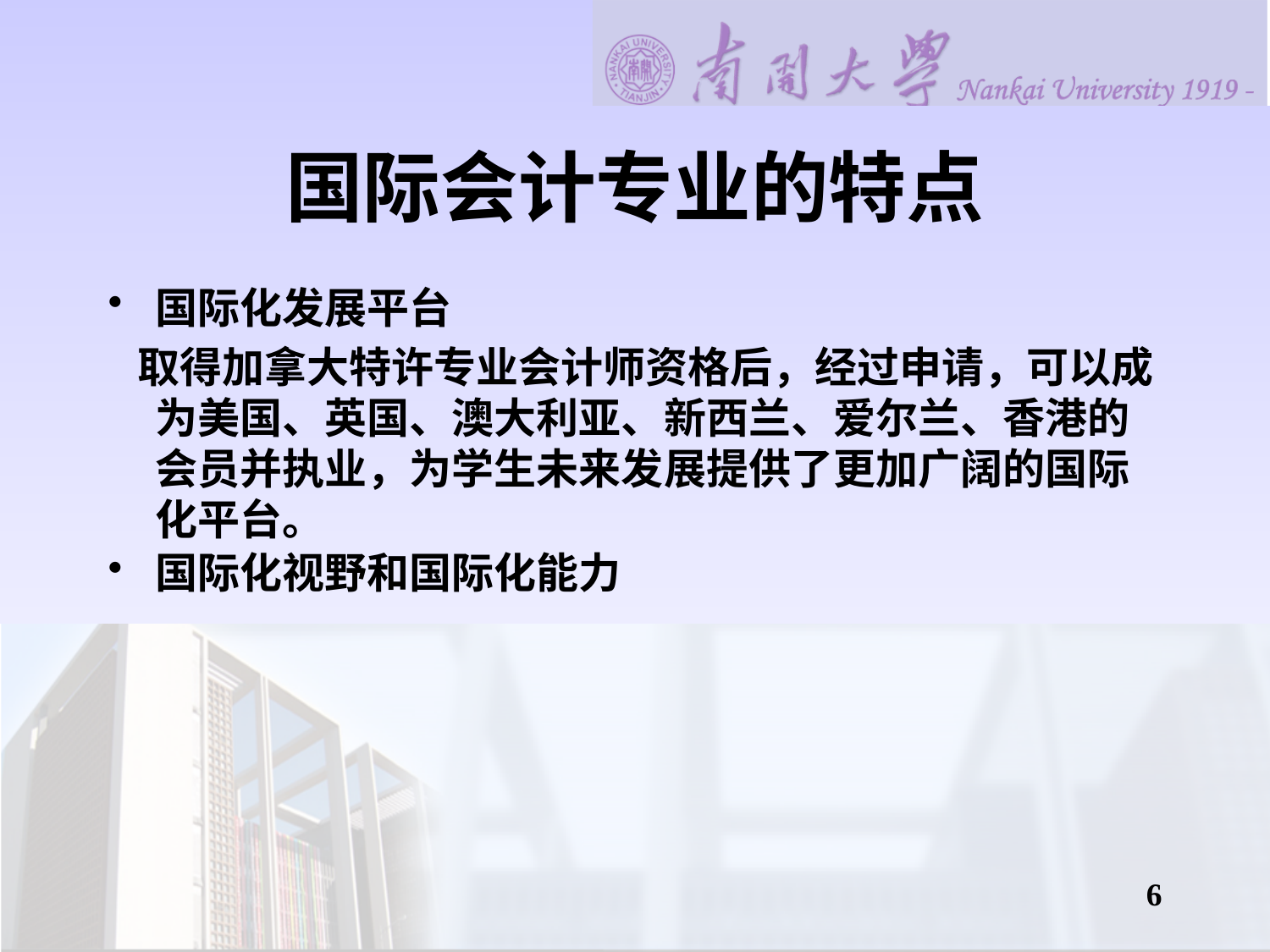

# 国际会计专业的特点
国际化发展平台
  取得加拿大特许专业会计师资格后，经过申请，可以成为美国、英国、澳大利亚、新西兰、爱尔兰、香港的会员并执业，为学生未来发展提供了更加广阔的国际化平台。
国际化视野和国际化能力
6